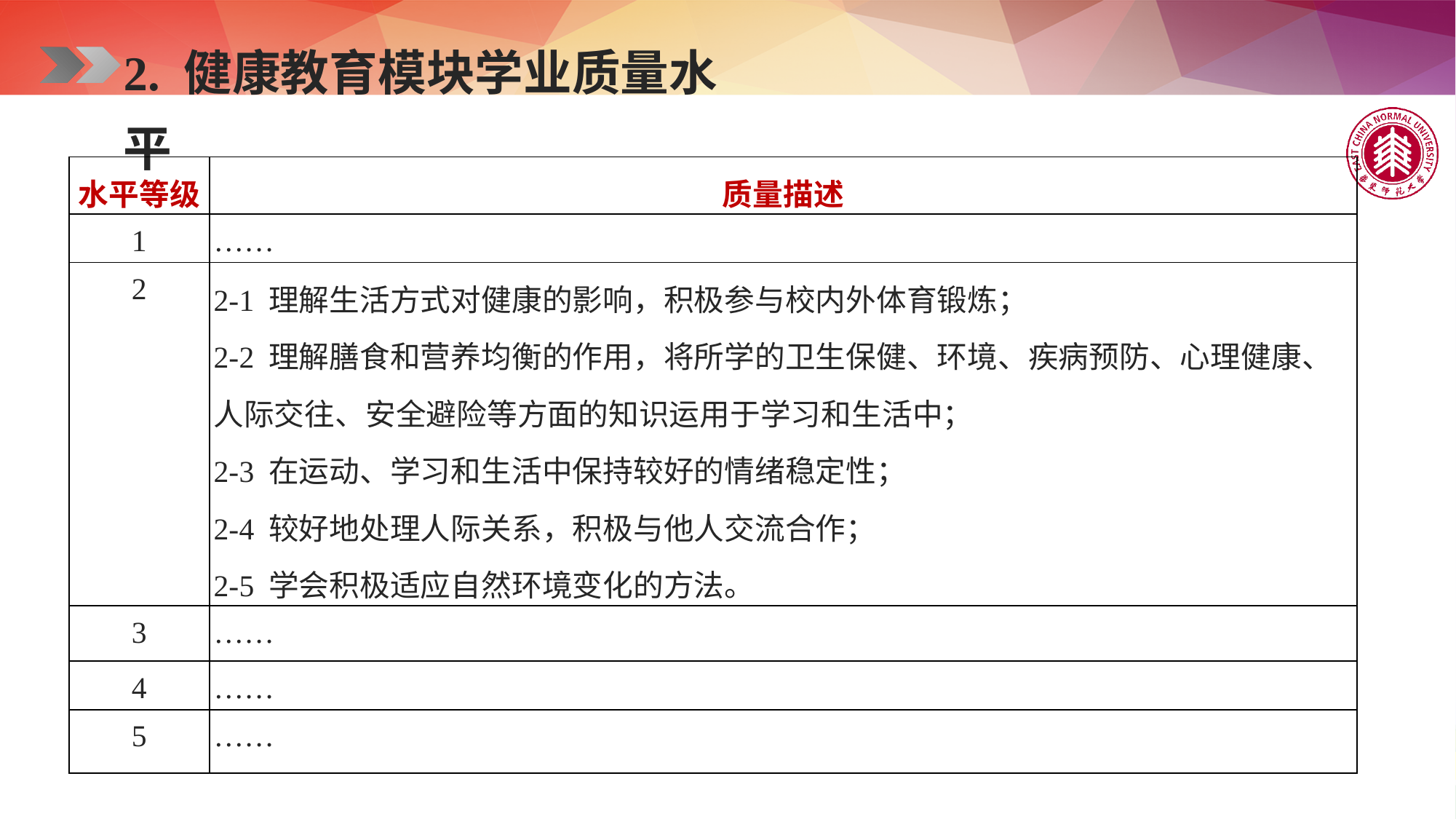

2. 健康教育模块学业质量水平
| 水平等级 | 质量描述 |
| --- | --- |
| 1 | …… |
| 2 | 2-1 理解生活方式对健康的影响，积极参与校内外体育锻炼； 2-2 理解膳食和营养均衡的作用，将所学的卫生保健、环境、疾病预防、心理健康、人际交往、安全避险等方面的知识运用于学习和生活中； 2-3 在运动、学习和生活中保持较好的情绪稳定性； 2-4 较好地处理人际关系，积极与他人交流合作； 2-5 学会积极适应自然环境变化的方法。 |
| 3 | …… |
| 4 | …… |
| 5 | …… |